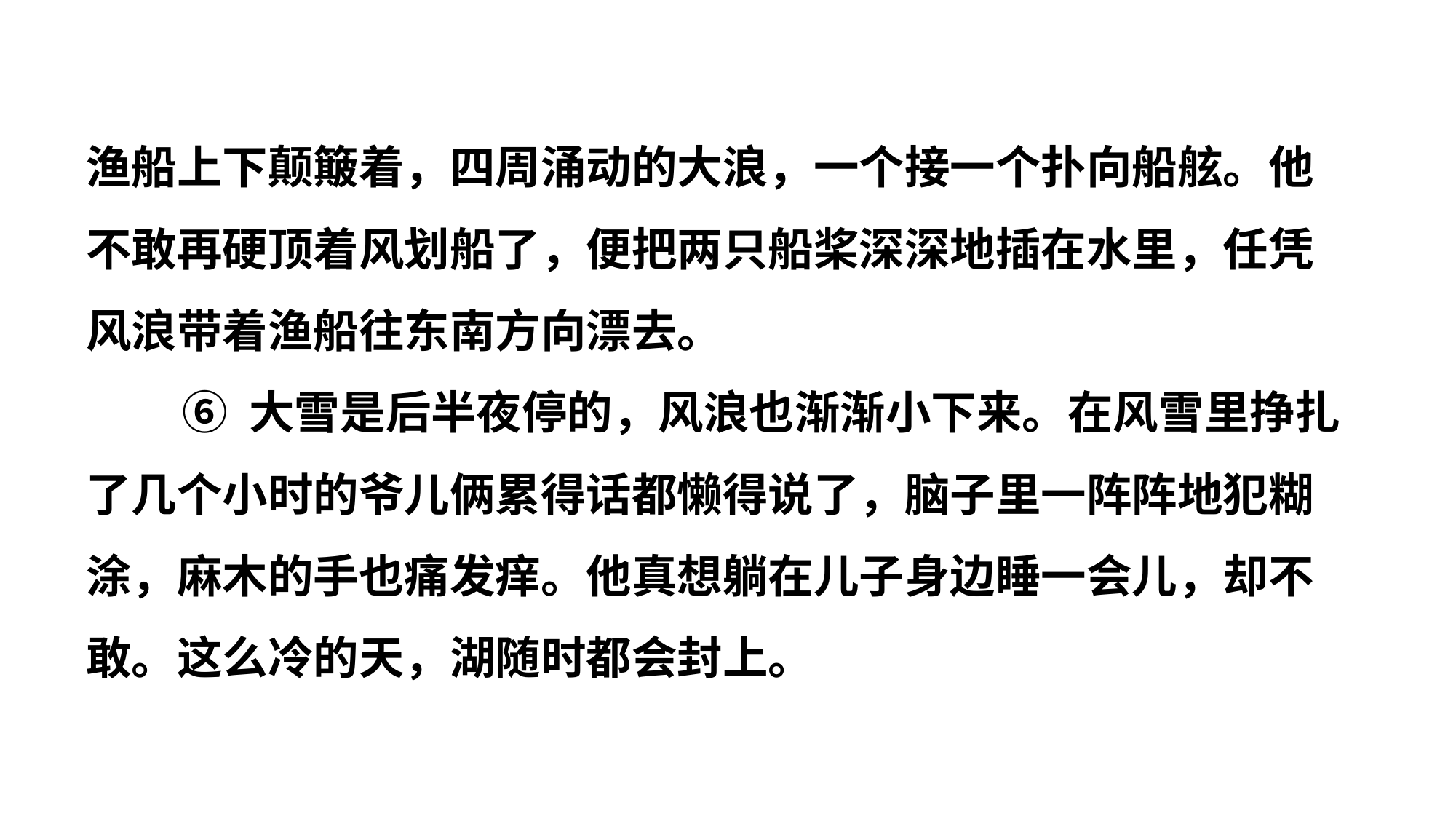

渔船上下颠簸着，四周涌动的大浪，一个接一个扑向船舷。他不敢再硬顶着风划船了，便把两只船桨深深地插在水里，任凭风浪带着渔船往东南方向漂去。
⑥ 大雪是后半夜停的，风浪也渐渐小下来。在风雪里挣扎了几个小时的爷儿俩累得话都懒得说了，脑子里一阵阵地犯糊涂，麻木的手也痛发痒。他真想躺在儿子身边睡一会儿，却不敢。这么冷的天，湖随时都会封上。